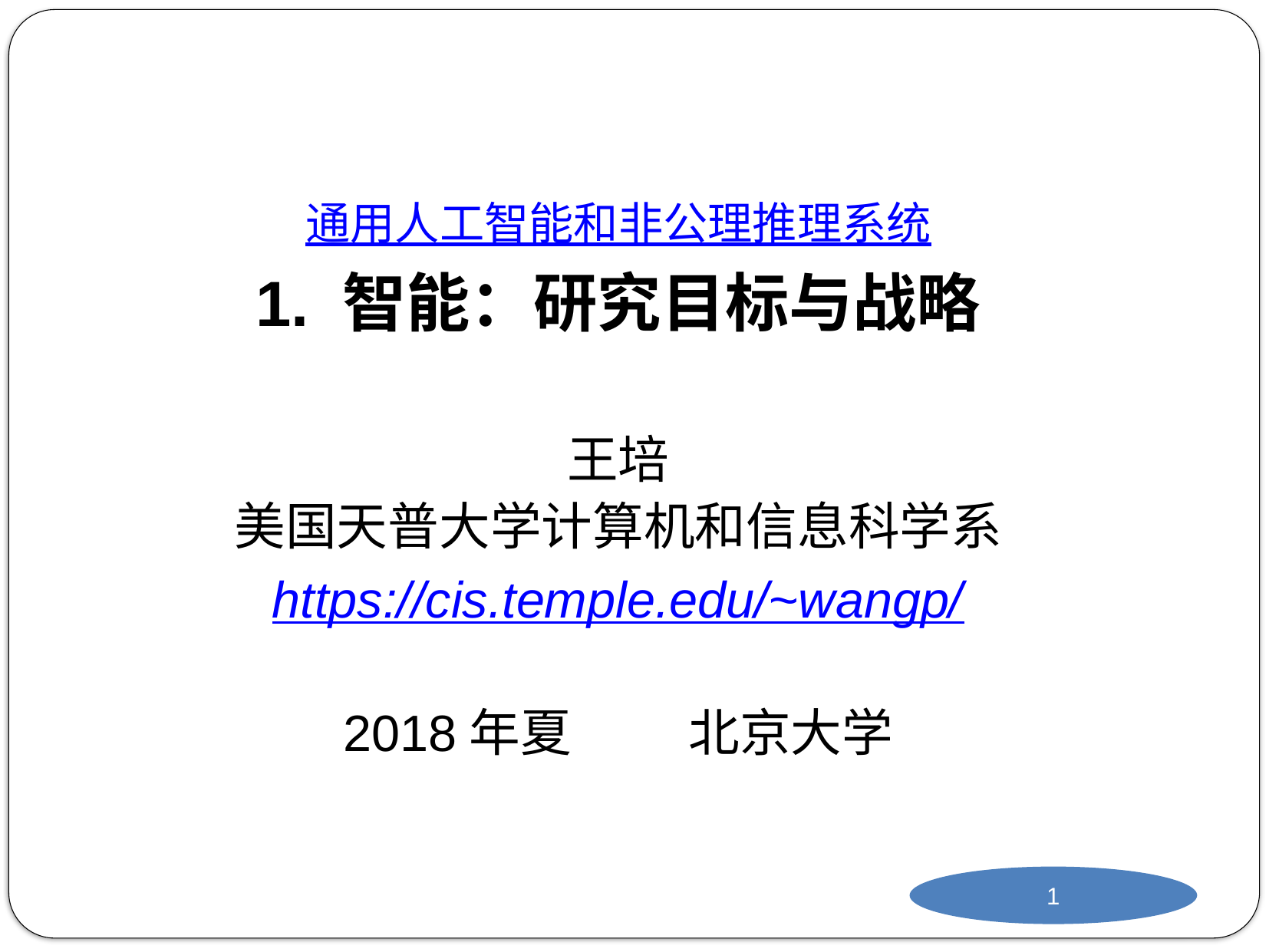

通用人工智能和非公理推理系统
1. 智能：研究目标与战略

王培
美国天普大学计算机和信息科学系
https://cis.temple.edu/~wangp/

2018年夏		北京大学
1